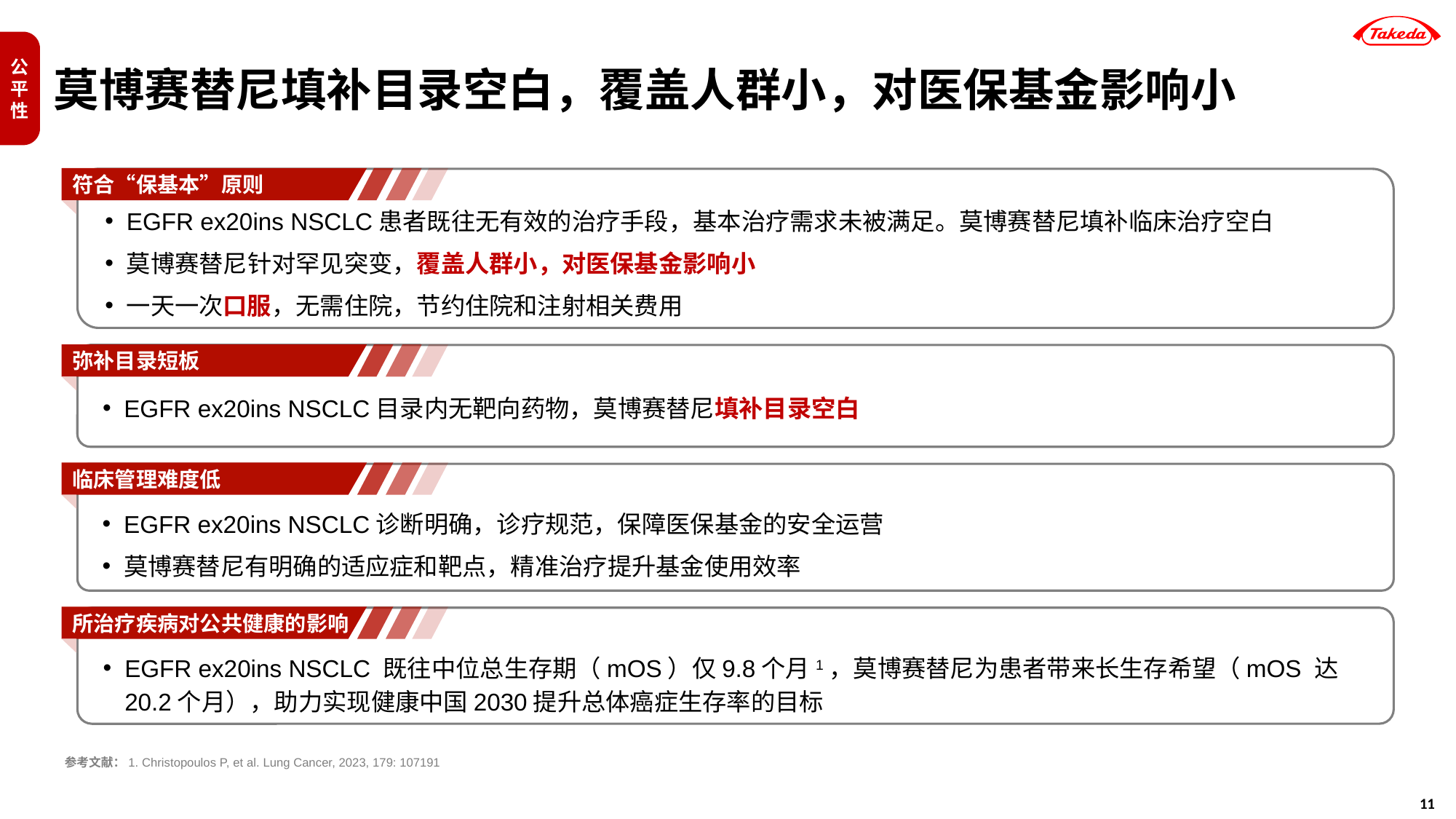

莫博赛替尼填补目录空白，覆盖人群小，对医保基金影响小
公平性
符合“保基本”原则

EGFR ex20ins NSCLC患者既往无有效的治疗手段，基本治疗需求未被满足。莫博赛替尼填补临床治疗空白
莫博赛替尼针对罕见突变，覆盖人群小，对医保基金影响小
一天一次口服，无需住院，节约住院和注射相关费用

弥补目录短板

EGFR ex20ins NSCLC目录内无靶向药物，莫博赛替尼填补目录空白

临床管理难度低

EGFR ex20ins NSCLC诊断明确，诊疗规范，保障医保基金的安全运营
莫博赛替尼有明确的适应症和靶点，精准治疗提升基金使用效率

所治疗疾病对公共健康的影响

EGFR ex20ins NSCLC 既往中位总生存期（mOS）仅9.8个月1，莫博赛替尼为患者带来长生存希望（mOS 达20.2个月），助力实现健康中国2030提升总体癌症生存率的目标
参考文献：1. Christopoulos P, et al. Lung Cancer, 2023, 179: 107191
11